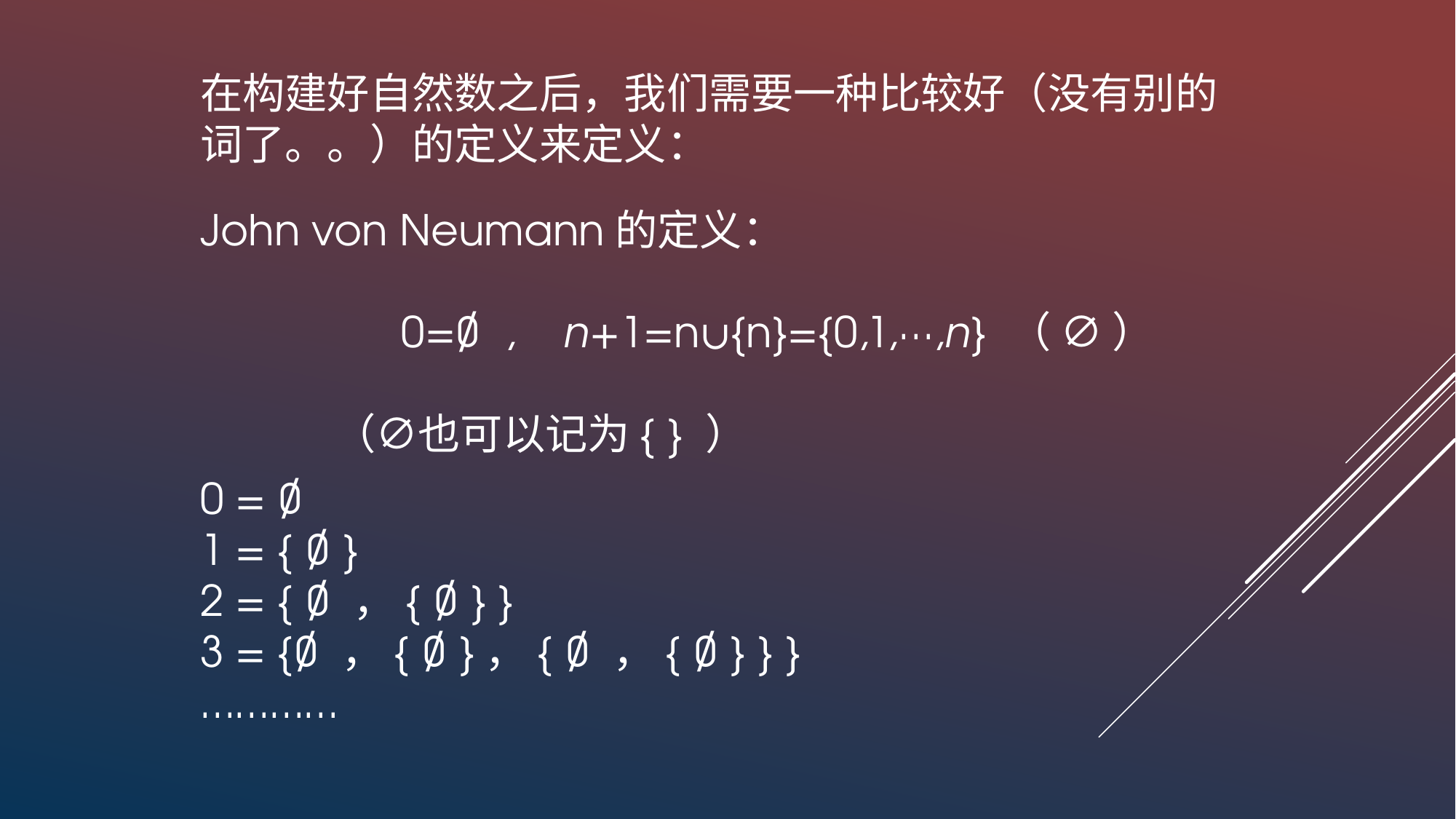

在构建好自然数之后，我们需要一种比较好（没有别的词了。。）的定义来定义：
John von Neumann的定义：

                 0=∅  ,    n+1=n∪{n}={0,1,⋯,n} （ ∅ ）

             （∅也可以记为{ } ）
0 = ∅
1 = { ∅ }
2 = { ∅ ，{ ∅ } }
3 = {∅ ，{ ∅ }，{ ∅ ，{ ∅ } } }
…………